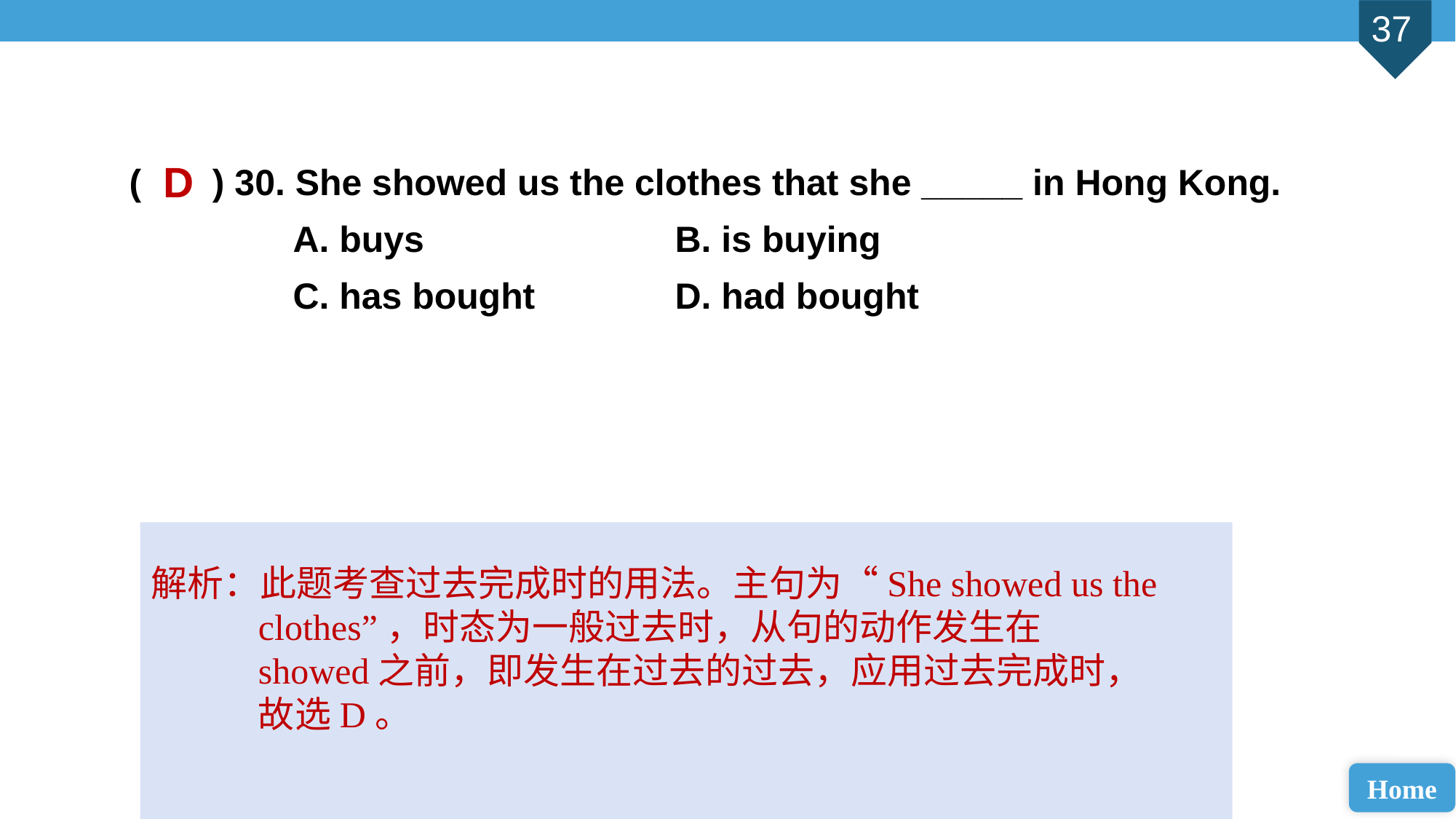

(       ) 30. She showed us the clothes that she _____ in Hong Kong.
A. buys 			B. is buying
C. has bought 		D. had bought
D

解析：此题考查过去完成时的用法。主句为“She showed us the clothes”，时态为一般过去时，从句的动作发生在showed之前，即发生在过去的过去，应用过去完成时，故选D。